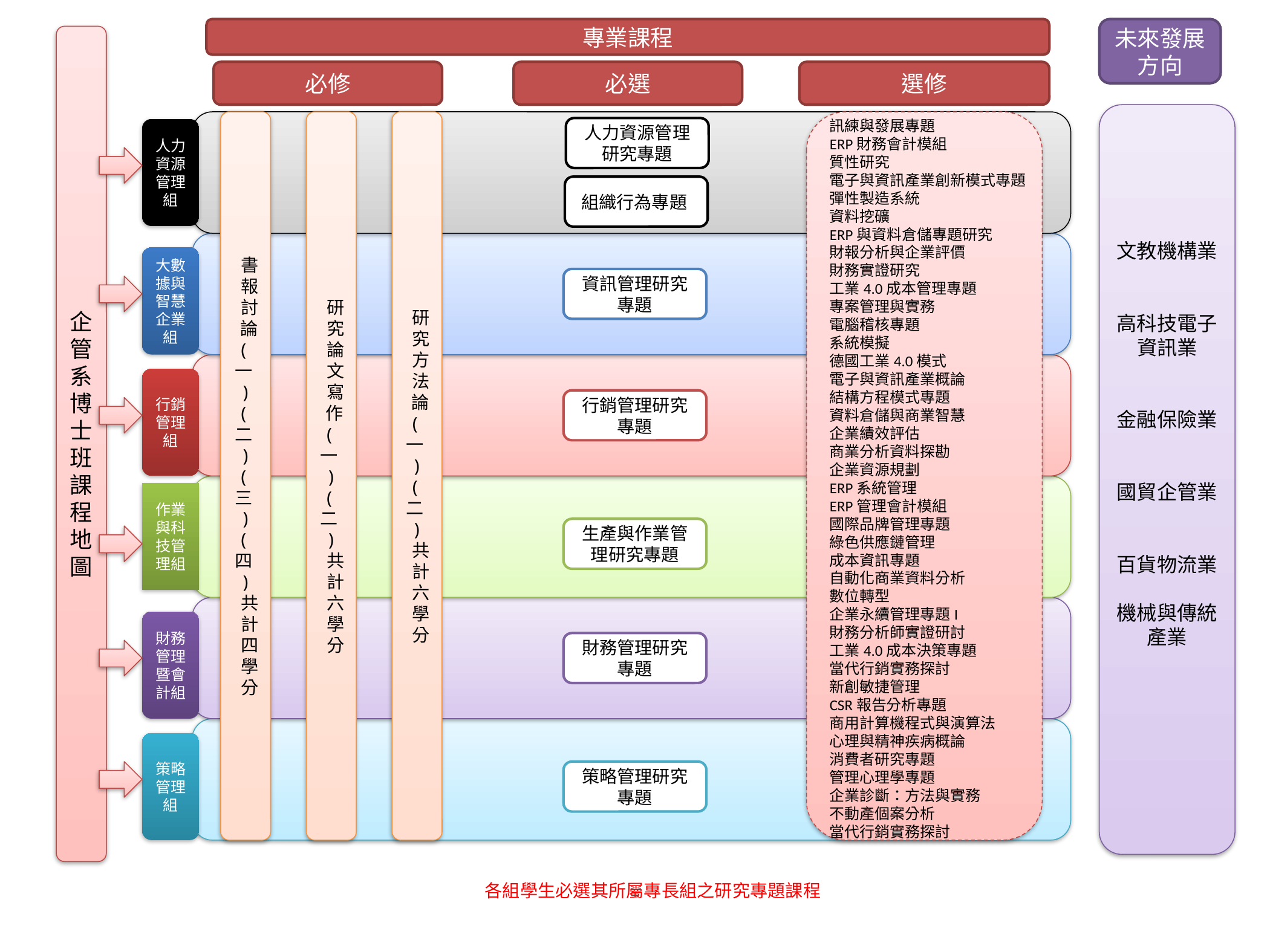

專業課程
未來發展方向
企管系博士班課程地圖
必修
必選
選修
文教機構業

高科技電子資訊業

金融保險業

國貿企管業

百貨物流業

機械與傳統產業

 書
 報
 討
 論(一)
(二)
(三)
(四)
 共
 計
 四
 學
 分
 研
 究
 論
 文
 寫
 作(一)
(二)
 共
 計
 六
 學
 分
 研
 究
 方
 法
 論(一)
(二)
 共
 計
 六
 學
 分

訊練與發展專題
ERP財務會計模組
質性研究
電子與資訊產業創新模式專題
彈性製造系統
資料挖礦
ERP與資料倉儲專題研究
財報分析與企業評價
財務實證研究
工業4.0成本管理專題
專案管理與實務
電腦稽核專題
系統模擬
德國工業4.0模式
電子與資訊產業概論
結構方程模式專題
資料倉儲與商業智慧
企業績效評估
商業分析資料探勘
企業資源規劃
ERP系統管理
ERP管理會計模組
國際品牌管理專題
綠色供應鏈管理
成本資訊專題
自動化商業資料分析
數位轉型
企業永續管理專題I
財務分析師實證研討
工業4.0成本決策專題
當代行銷實務探討
新創敏捷管理
CSR報告分析專題
商用計算機程式與演算法
心理與精神疾病概論
消費者研究專題
管理心理學專題
企業診斷：方法與實務
不動產個案分析
當代行銷實務探討
人力資源管理研究專題
人力資源管理組

組織行為專題

大數據與智慧企業組
資訊管理研究專題

行銷管理組
行銷管理研究專題

作業與科技管理組
生產與作業管理研究專題

財務管理暨會計組
財務管理研究專題

策略管理組

策略管理研究專題
各組學生必選其所屬專長組之研究專題課程